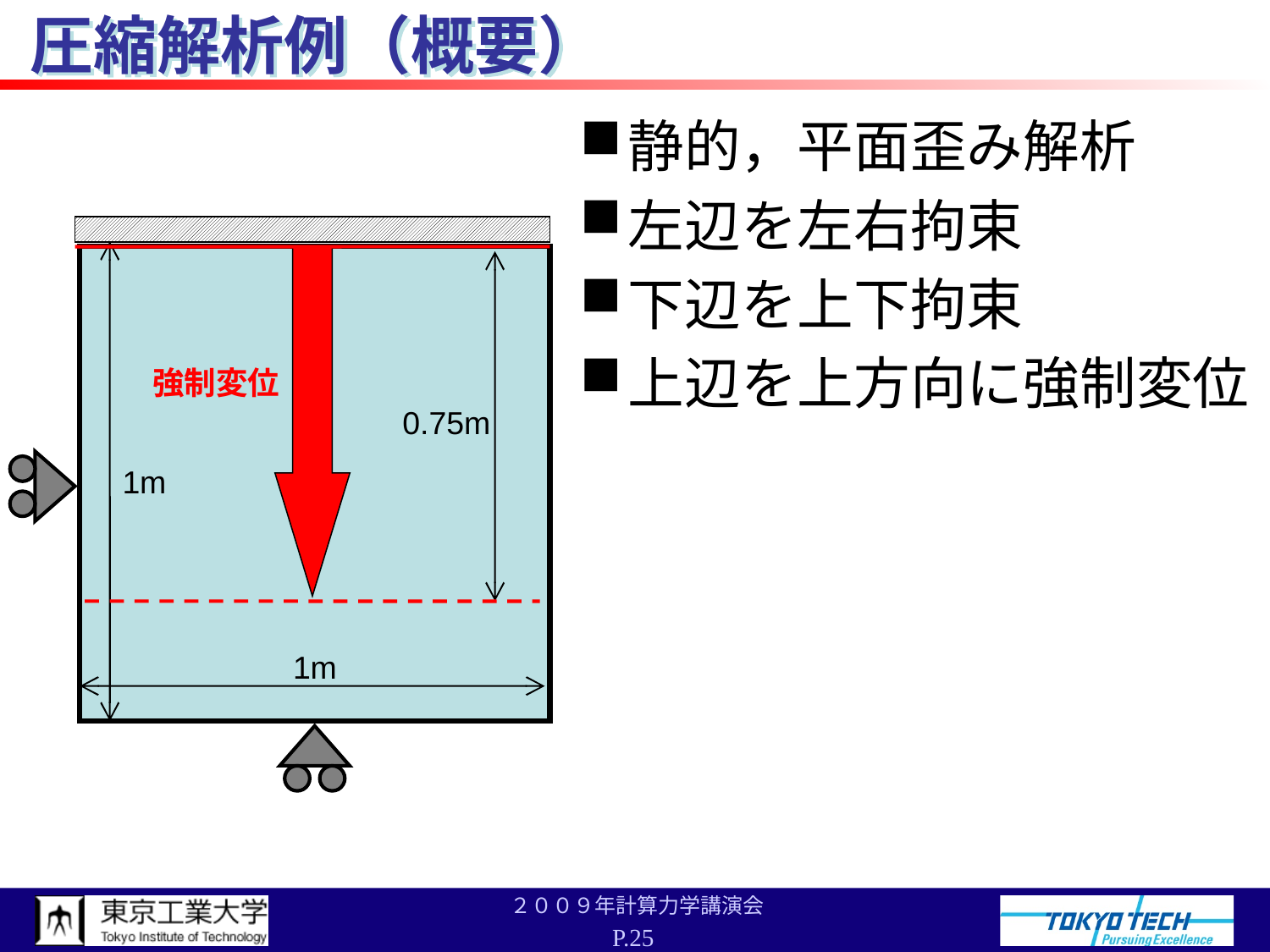

# 圧縮解析例（概要）
静的，平面歪み解析
左辺を左右拘束
下辺を上下拘束
上辺を上方向に強制変位

強制変位
0.75m

1m

1m